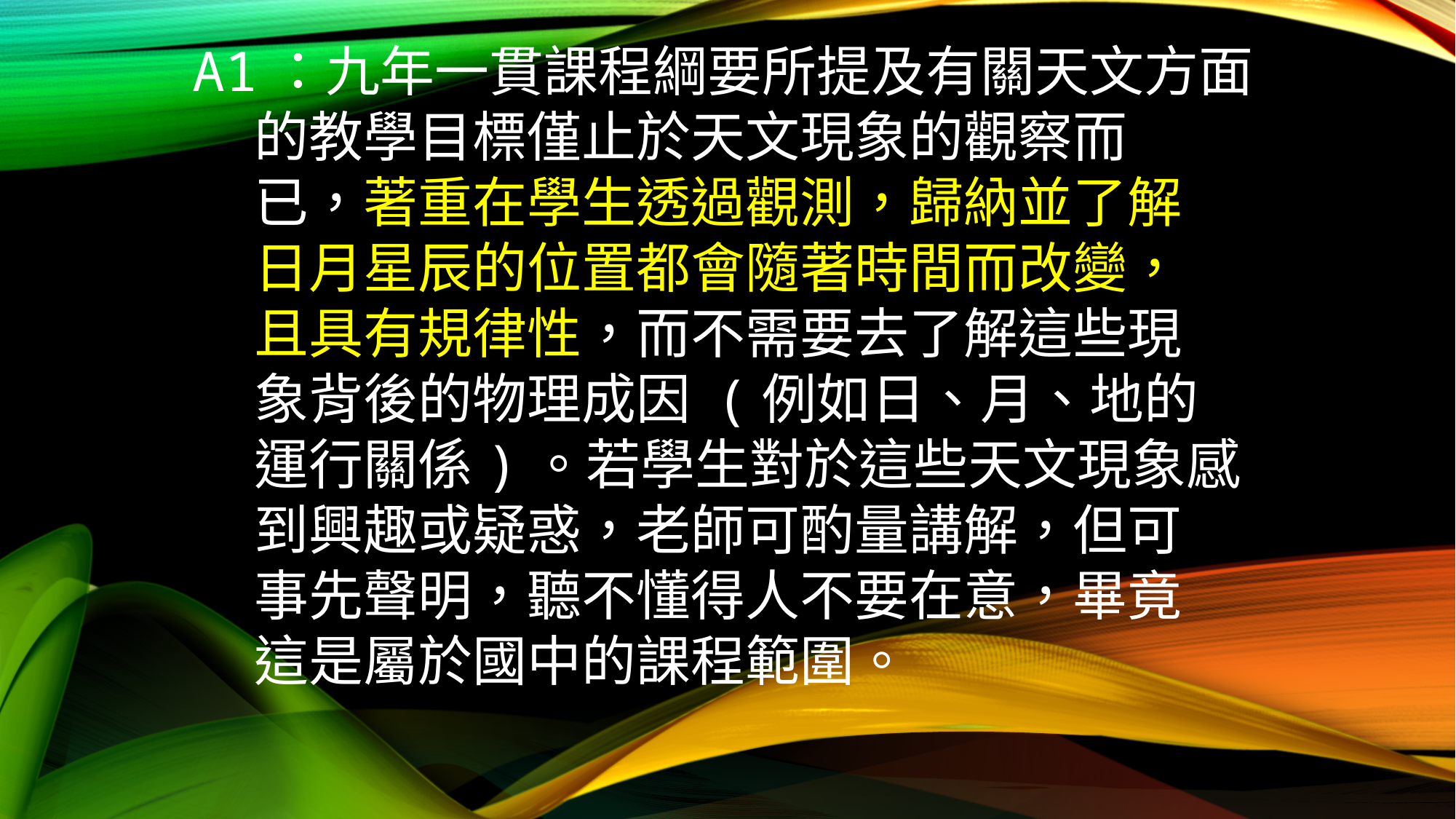

A1：九年一貫課程綱要所提及有關天文方面
    的教學目標僅止於天文現象的觀察而
    已，著重在學生透過觀測，歸納並了解
    日月星辰的位置都會隨著時間而改變，
    且具有規律性，而不需要去了解這些現
    象背後的物理成因 (例如日、月、地的
    運行關係)。若學生對於這些天文現象感
    到興趣或疑惑，老師可酌量講解，但可
    事先聲明，聽不懂得人不要在意，畢竟
    這是屬於國中的課程範圍。